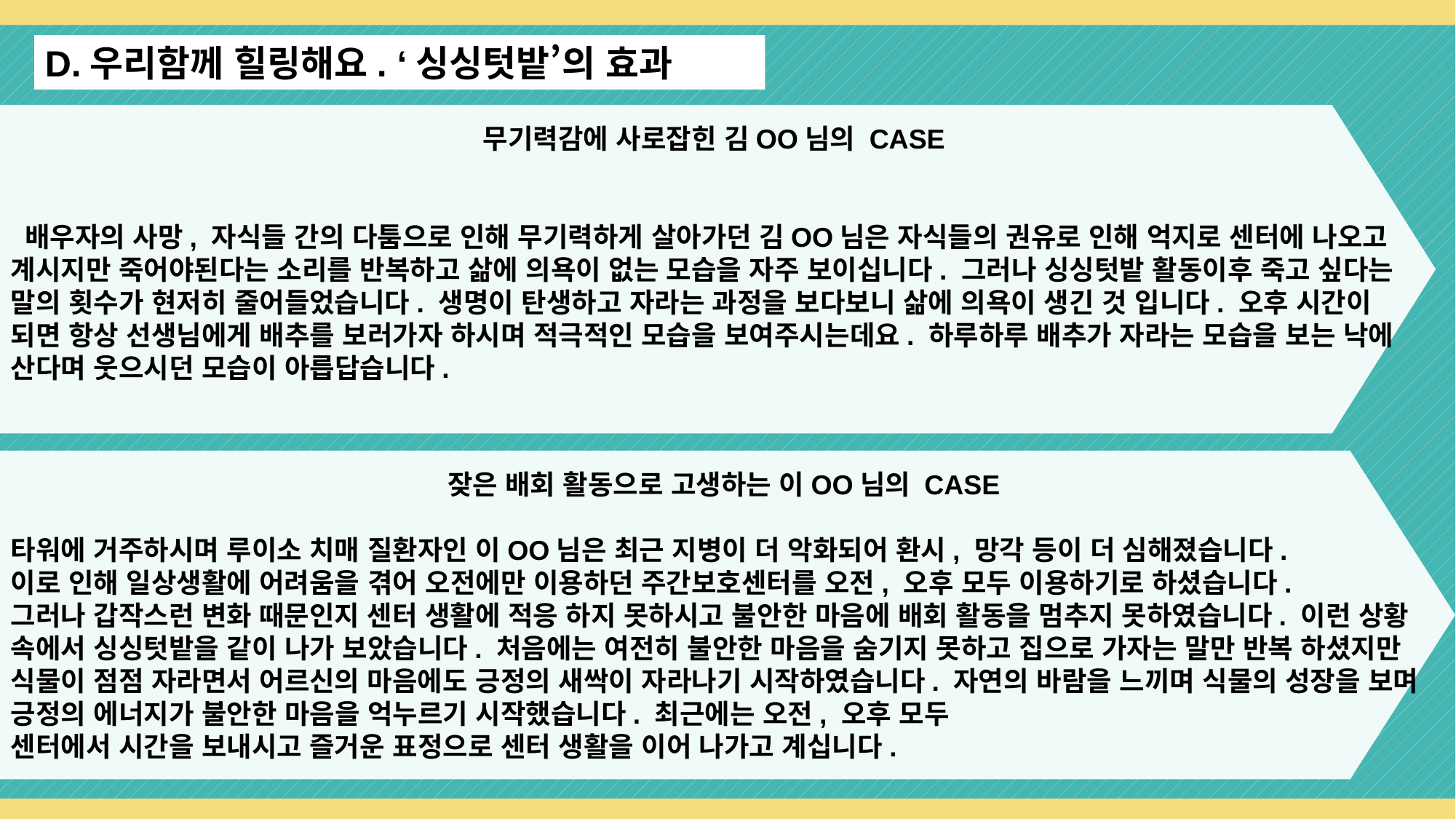

D.우리함께 힐링해요. ‘싱싱텃밭’의 효과
무기력감에 사로잡힌 김OO님의 CASE

 배우자의 사망, 자식들 간의 다툼으로 인해 무기력하게 살아가던 김OO님은 자식들의 권유로 인해 억지로 센터에 나오고 계시지만 죽어야된다는 소리를 반복하고 삶에 의욕이 없는 모습을 자주 보이십니다. 그러나 싱싱텃밭 활동이후 죽고 싶다는 말의 횟수가 현저히 줄어들었습니다. 생명이 탄생하고 자라는 과정을 보다보니 삶에 의욕이 생긴 것 입니다. 오후 시간이 되면 항상 선생님에게 배추를 보러가자 하시며 적극적인 모습을 보여주시는데요. 하루하루 배추가 자라는 모습을 보는 낙에 산다며 웃으시던 모습이 아릅답습니다.

잦은 배회 활동으로 고생하는 이OO님의 CASE

타워에 거주하시며 루이소 치매 질환자인 이OO님은 최근 지병이 더 악화되어 환시, 망각 등이 더 심해졌습니다.
이로 인해 일상생활에 어려움을 겪어 오전에만 이용하던 주간보호센터를 오전, 오후 모두 이용하기로 하셨습니다.
그러나 갑작스런 변화 때문인지 센터 생활에 적응 하지 못하시고 불안한 마음에 배회 활동을 멈추지 못하였습니다. 이런 상황 속에서 싱싱텃밭을 같이 나가 보았습니다. 처음에는 여전히 불안한 마음을 숨기지 못하고 집으로 가자는 말만 반복 하셨지만 식물이 점점 자라면서 어르신의 마음에도 긍정의 새싹이 자라나기 시작하였습니다. 자연의 바람을 느끼며 식물의 성장을 보며 긍정의 에너지가 불안한 마음을 억누르기 시작했습니다. 최근에는 오전, 오후 모두
센터에서 시간을 보내시고 즐거운 표정으로 센터 생활을 이어 나가고 계십니다.